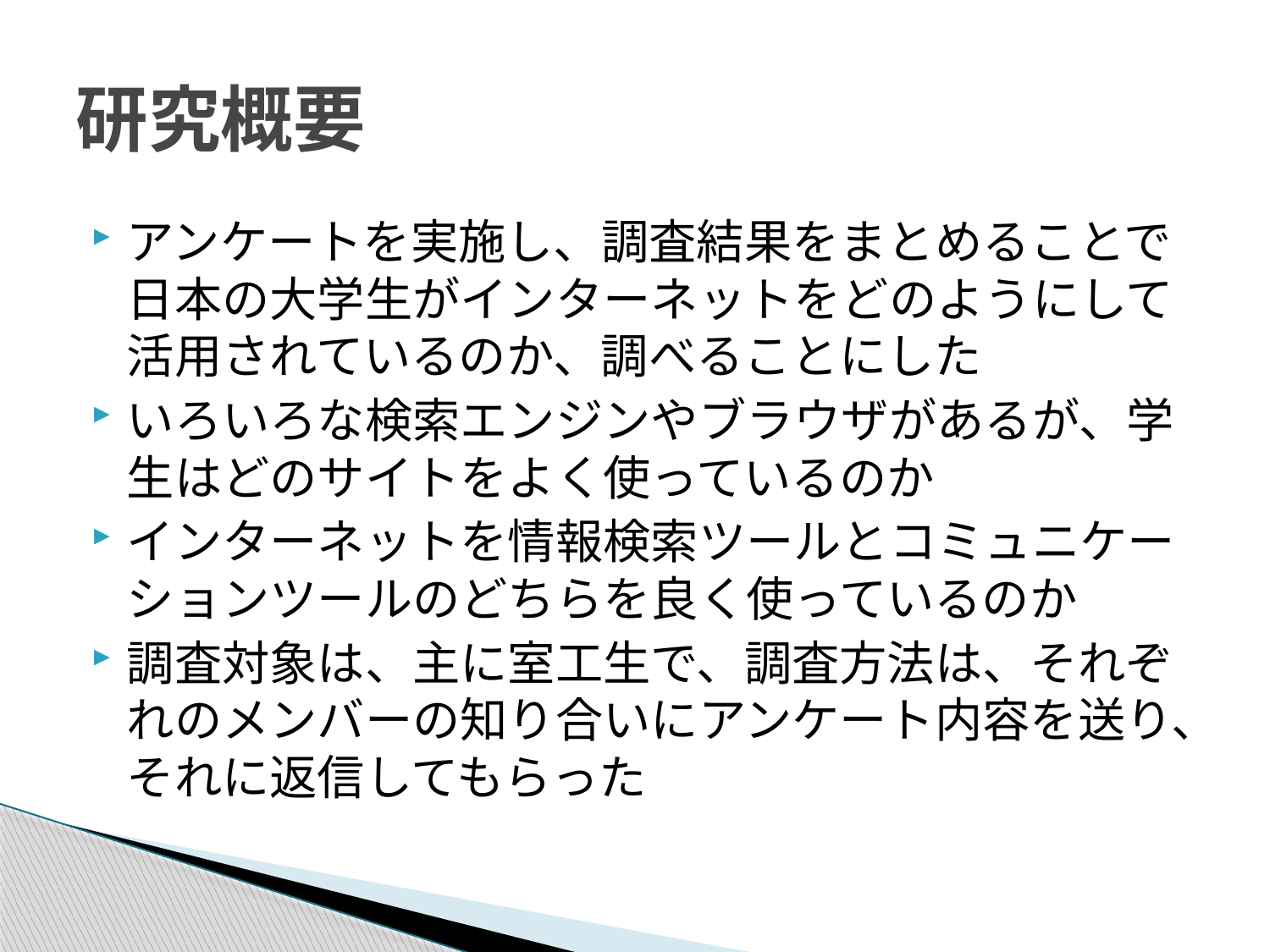

# 研究概要
アンケートを実施し、調査結果をまとめることで日本の大学生がインターネットをどのようにして活用されているのか、調べることにした
いろいろな検索エンジンやブラウザがあるが、学生はどのサイトをよく使っているのか
インターネットを情報検索ツールとコミュニケーションツールのどちらを良く使っているのか
調査対象は、主に室工生で、調査方法は、それぞれのメンバーの知り合いにアンケート内容を送り、それに返信してもらった